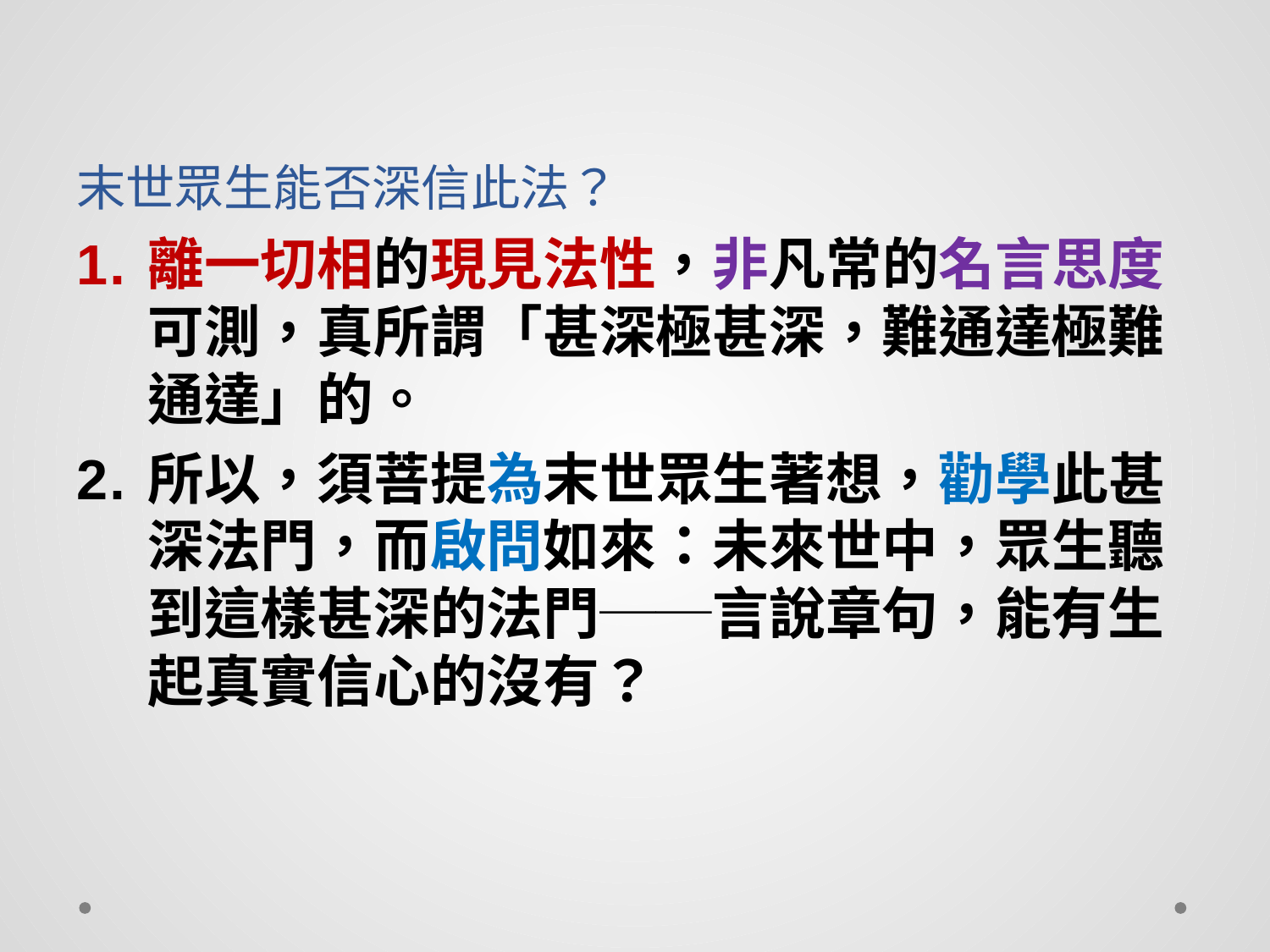

# 末世眾生能否深信此法？
離一切相的現見法性，非凡常的名言思度可測，真所謂「甚深極甚深，難通達極難通達」的。
所以，須菩提為末世眾生著想，勸學此甚深法門，而啟問如來：未來世中，眾生聽到這樣甚深的法門──言說章句，能有生起真實信心的沒有？